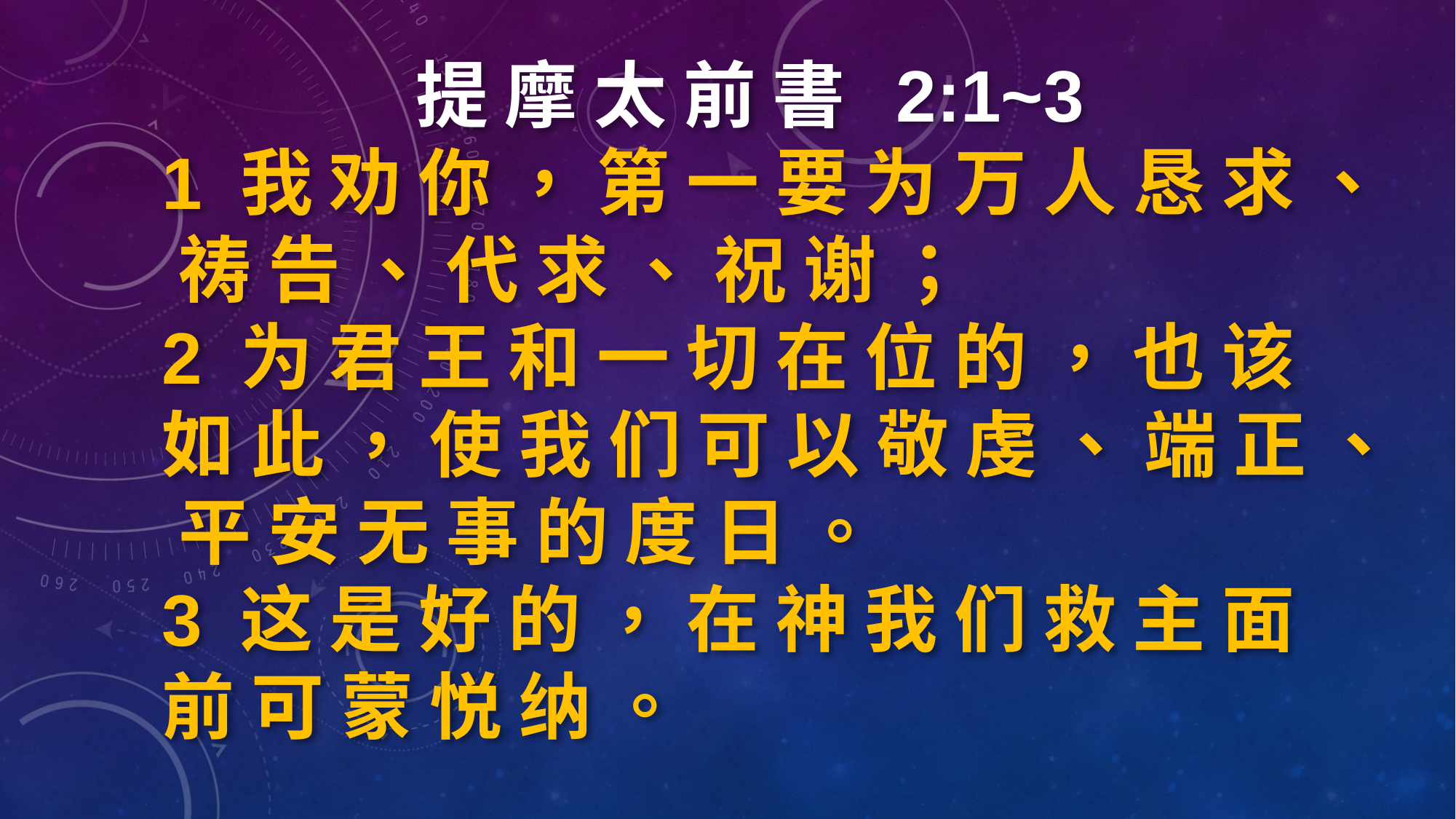

提 摩 太 前 書  2:1~3
1 我 劝 你 ， 第 一 要 为 万 人 恳 求 、 祷 告 、 代 求 、 祝 谢 ；
2 为 君 王 和 一 切 在 位 的 ， 也 该 如 此 ， 使 我 们 可 以 敬 虔 、 端 正 、 平 安 无 事 的 度 日 。
3 这 是 好 的 ， 在 神 我 们 救 主 面 前 可 蒙 悦 纳 。